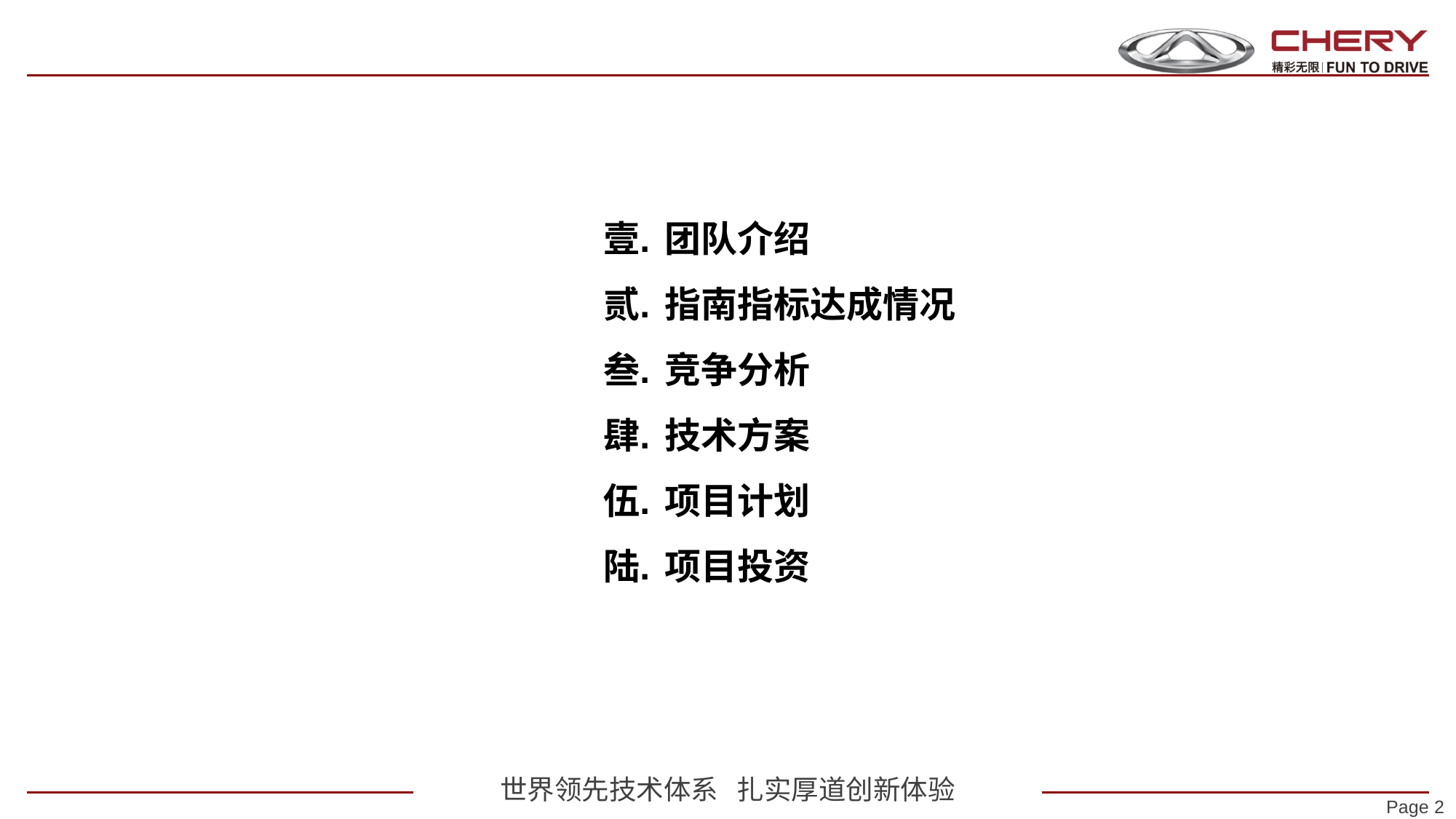

团队介绍
指南指标达成情况
竞争分析
技术方案
项目计划
项目投资
Page 2